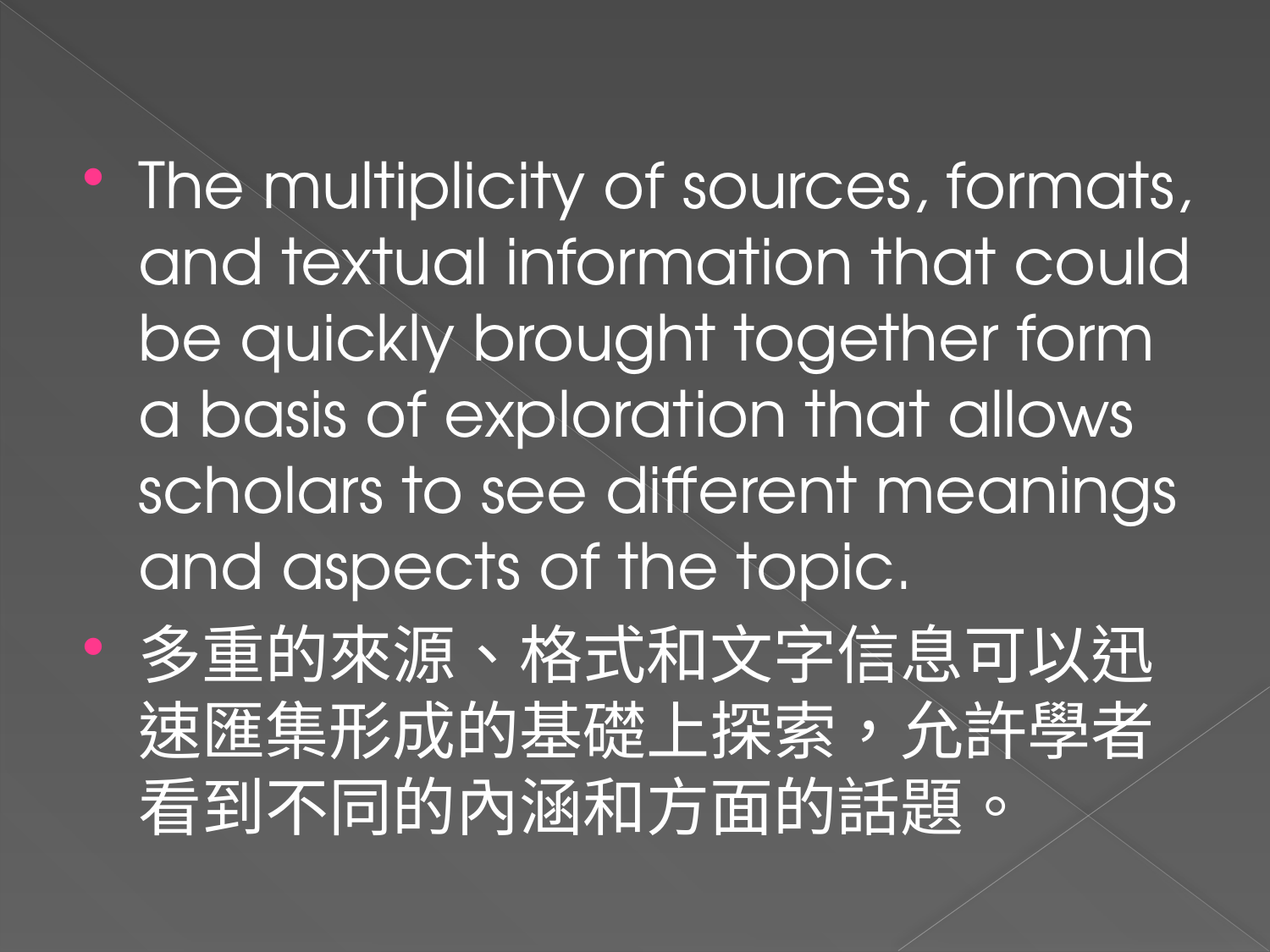

#
The multiplicity of sources, formats, and textual information that could be quickly brought together form a basis of exploration that allows scholars to see different meanings and aspects of the topic.
多重的來源、格式和文字信息可以迅速匯集形成的基礎上探索，允許學者看到不同的內涵和方面的話題。